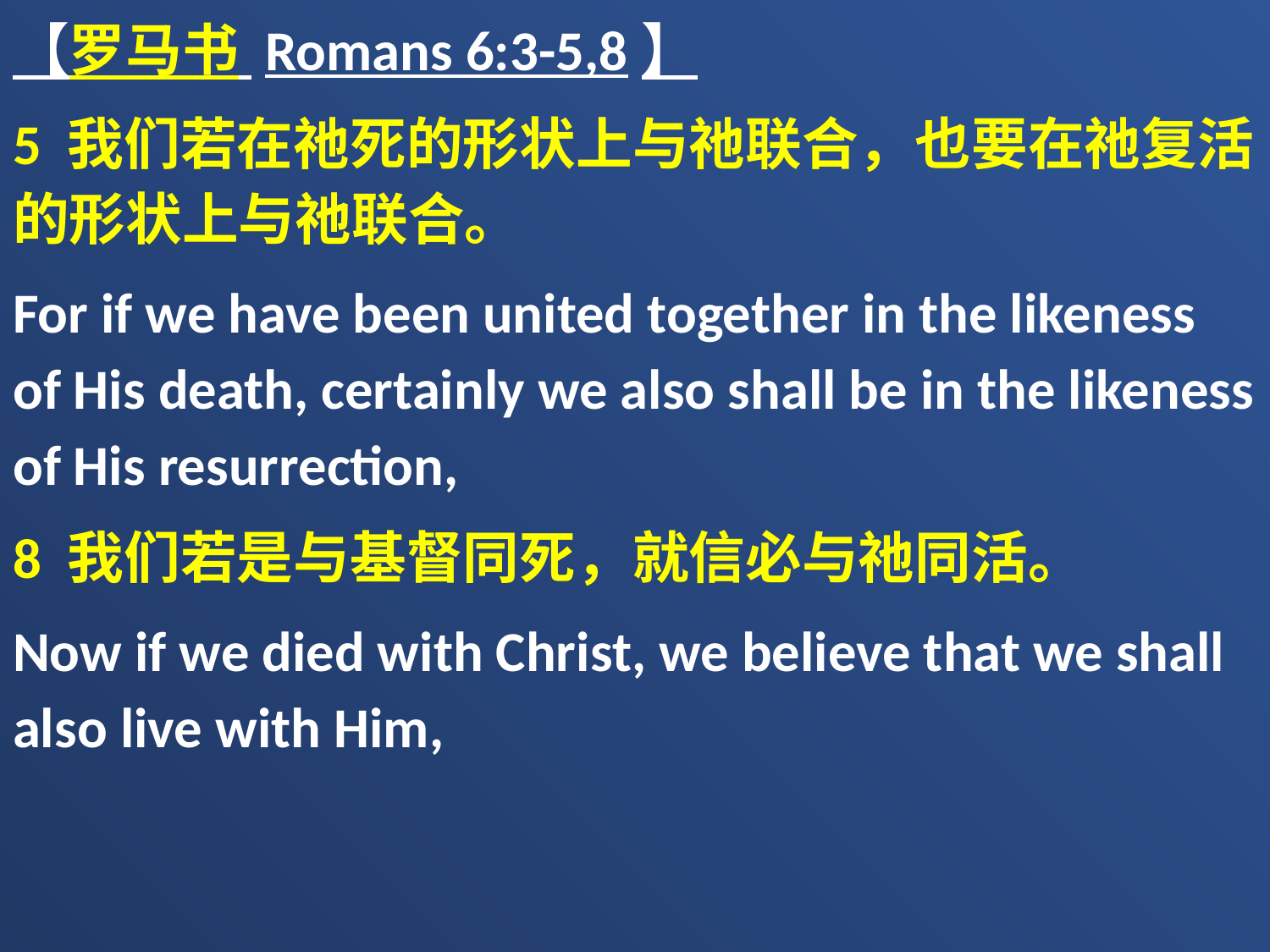

【罗马书 Romans 6:3-5,8】
5 我们若在祂死的形状上与祂联合，也要在祂复活的形状上与祂联合。
For if we have been united together in the likeness of His death, certainly we also shall be in the likeness of His resurrection,
8 我们若是与基督同死，就信必与祂同活。
Now if we died with Christ, we believe that we shall also live with Him,